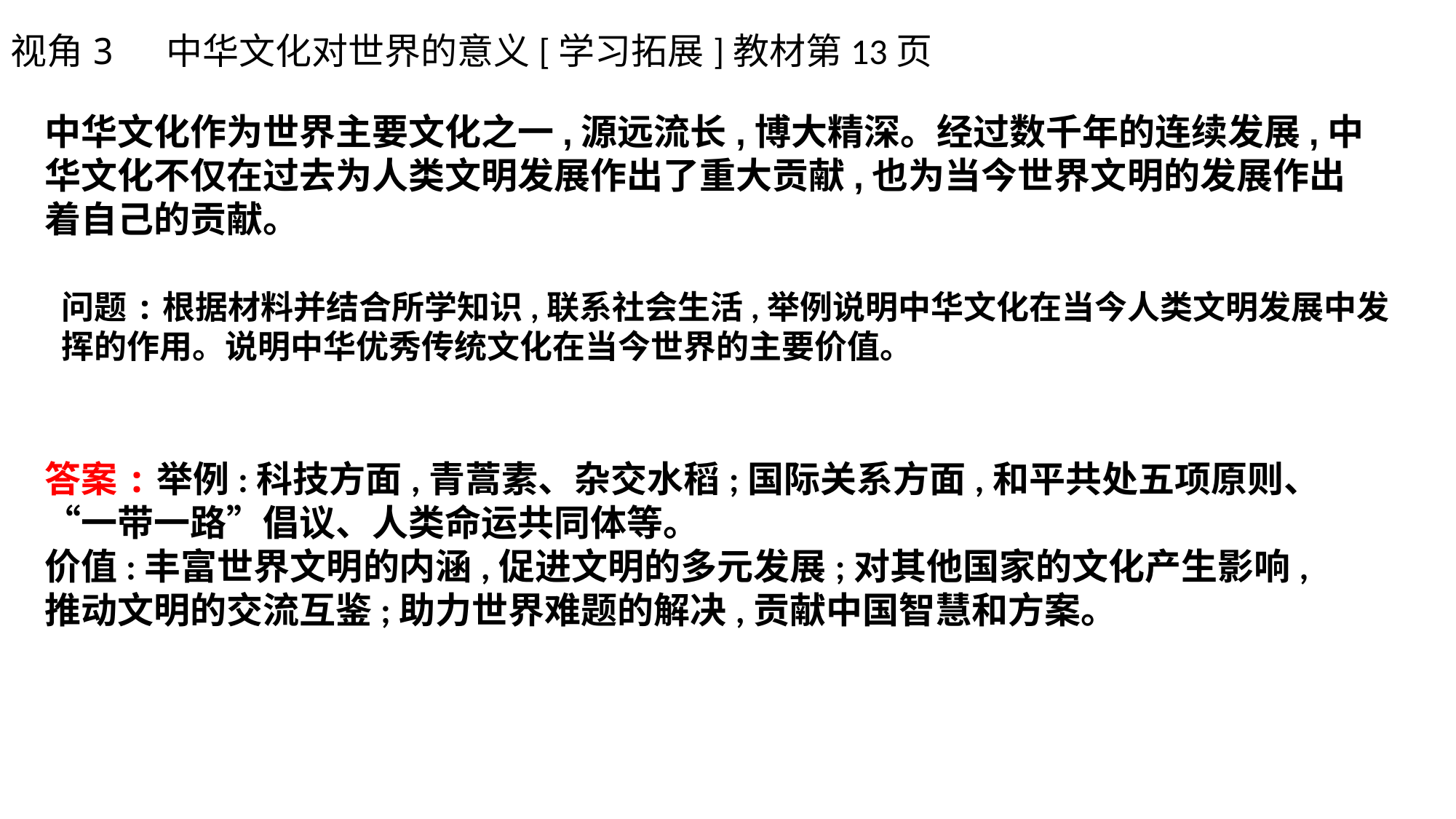

视角3  中华文化对世界的意义[学习拓展]教材第13页
中华文化作为世界主要文化之一,源远流长,博大精深。经过数千年的连续发展,中华文化不仅在过去为人类文明发展作出了重大贡献,也为当今世界文明的发展作出着自己的贡献。
问题:根据材料并结合所学知识,联系社会生活,举例说明中华文化在当今人类文明发展中发挥的作用。说明中华优秀传统文化在当今世界的主要价值。
答案:举例:科技方面,青蒿素、杂交水稻;国际关系方面,和平共处五项原则、“一带一路”倡议、人类命运共同体等。
价值:丰富世界文明的内涵,促进文明的多元发展;对其他国家的文化产生影响,推动文明的交流互鉴;助力世界难题的解决,贡献中国智慧和方案。